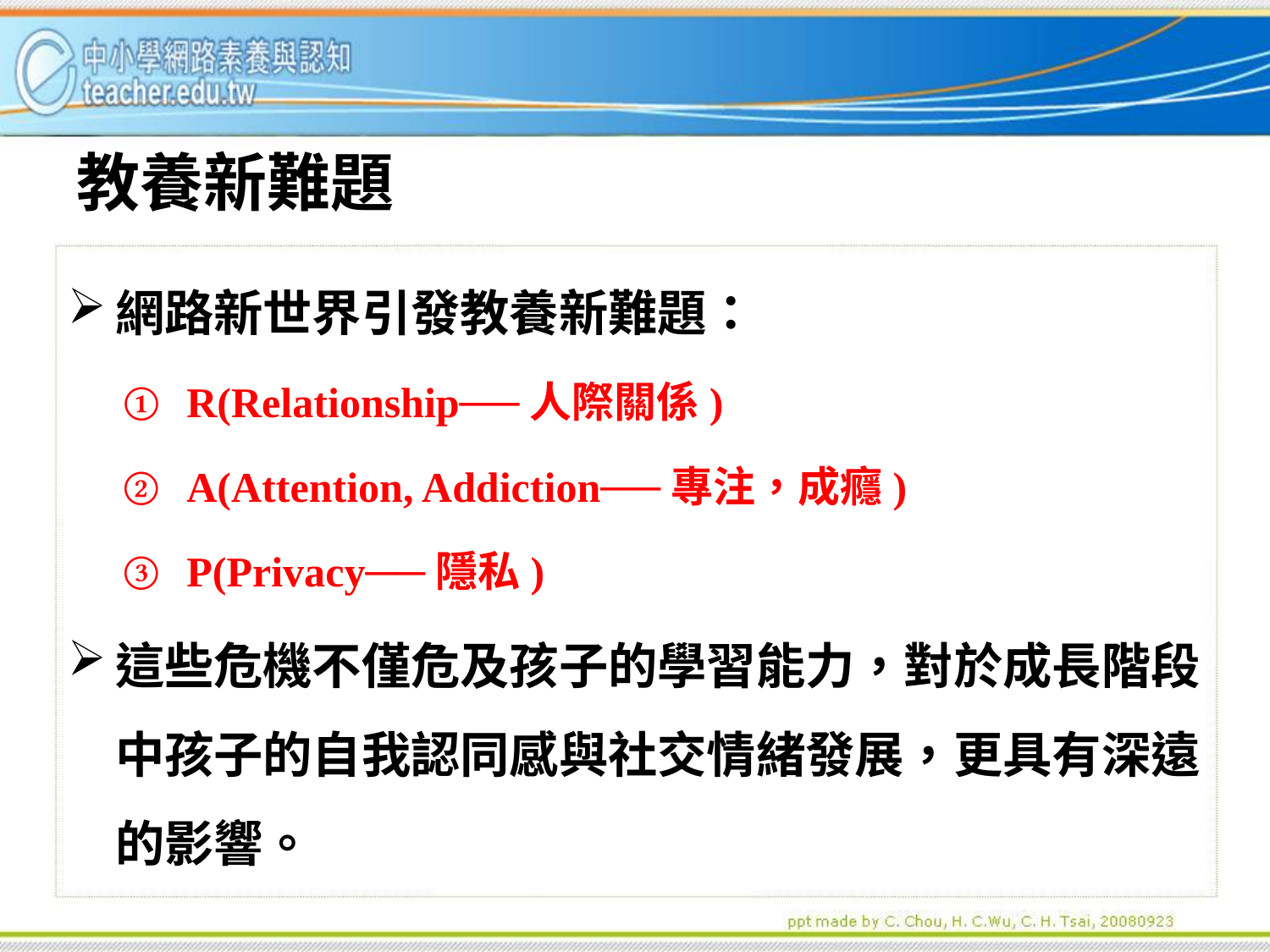

# 教養新難題
網路新世界引發教養新難題：
R(Relationship──人際關係)
A(Attention, Addiction──專注，成癮)
P(Privacy──隱私)
這些危機不僅危及孩子的學習能力，對於成長階段中孩子的自我認同感與社交情緒發展，更具有深遠的影響。